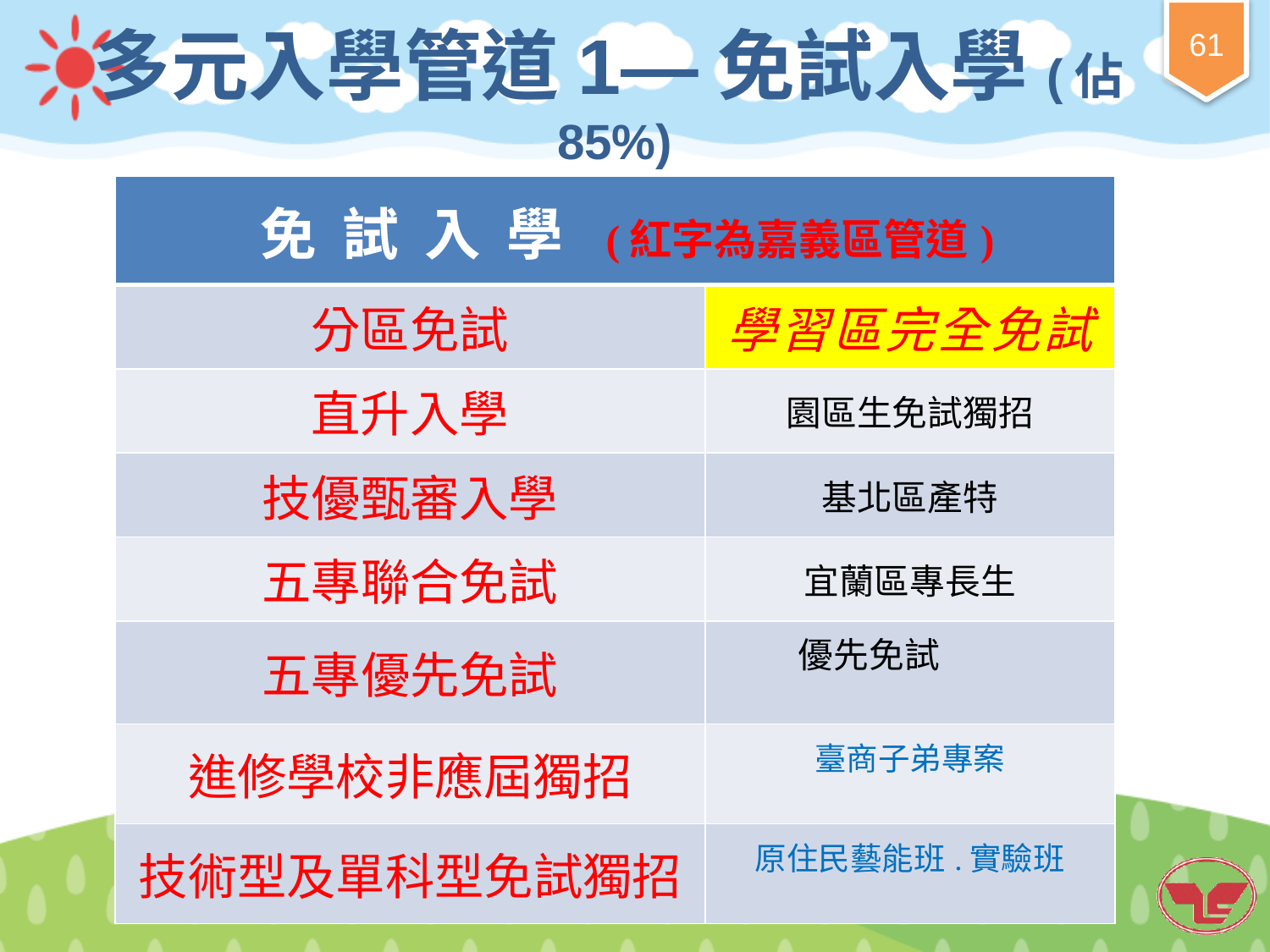

# 多元入學管道1—免試入學(佔85%)
| 免 試 入 學 (紅字為嘉義區管道) |  |
| --- | --- |
| 分區免試 | 學習區完全免試 |
| 直升入學 | 園區生免試獨招 |
| 技優甄審入學 | 基北區產特 |
| 五專聯合免試 | 宜蘭區專長生 |
| 五專優先免試 | 優先免試 |
| 進修學校非應屆獨招 | 臺商子弟專案 |
| 技術型及單科型免試獨招 | 原住民藝能班.實驗班 |